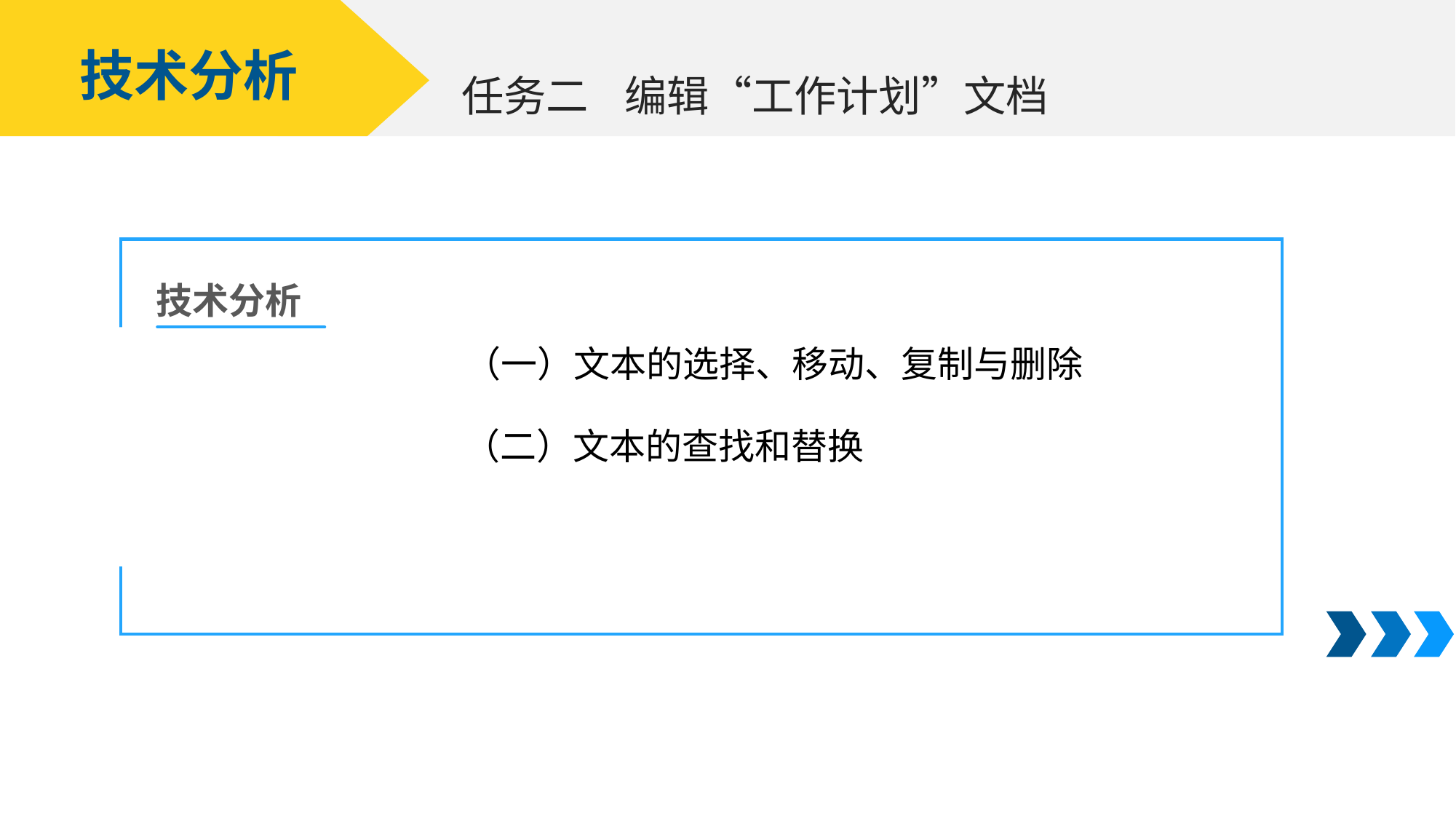

技术分析
编辑“工作计划”文档
任务二

技术分析

（一）文本的选择、移动、复制与删除
（二）文本的查找和替换